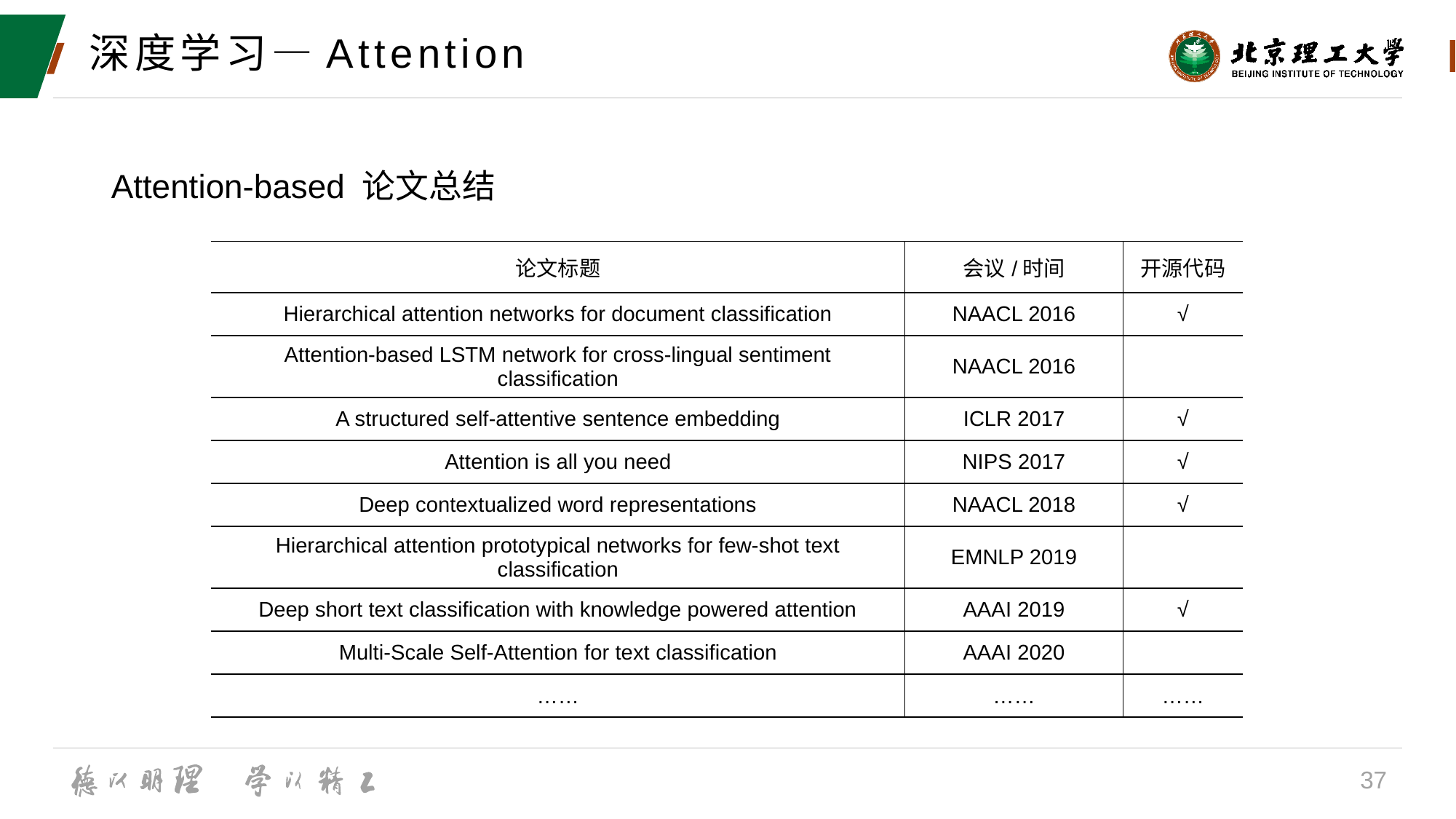

深度学习—Attention
Attention-based 论文总结
| 论文标题 | 会议/时间 | 开源代码 |
| --- | --- | --- |
| Hierarchical attention networks for document classification | NAACL 2016 | √ |
| Attention-based LSTM network for cross-lingual sentiment classification | NAACL 2016 |  |
| A structured self-attentive sentence embedding | ICLR 2017 | √ |
| Attention is all you need | NIPS 2017 | √ |
| Deep contextualized word representations | NAACL 2018 | √ |
| Hierarchical attention prototypical networks for few-shot text classification | EMNLP 2019 |  |
| Deep short text classification with knowledge powered attention | AAAI 2019 | √ |
| Multi-Scale Self-Attention for text classification | AAAI 2020 |  |
| …… | …… | …… |